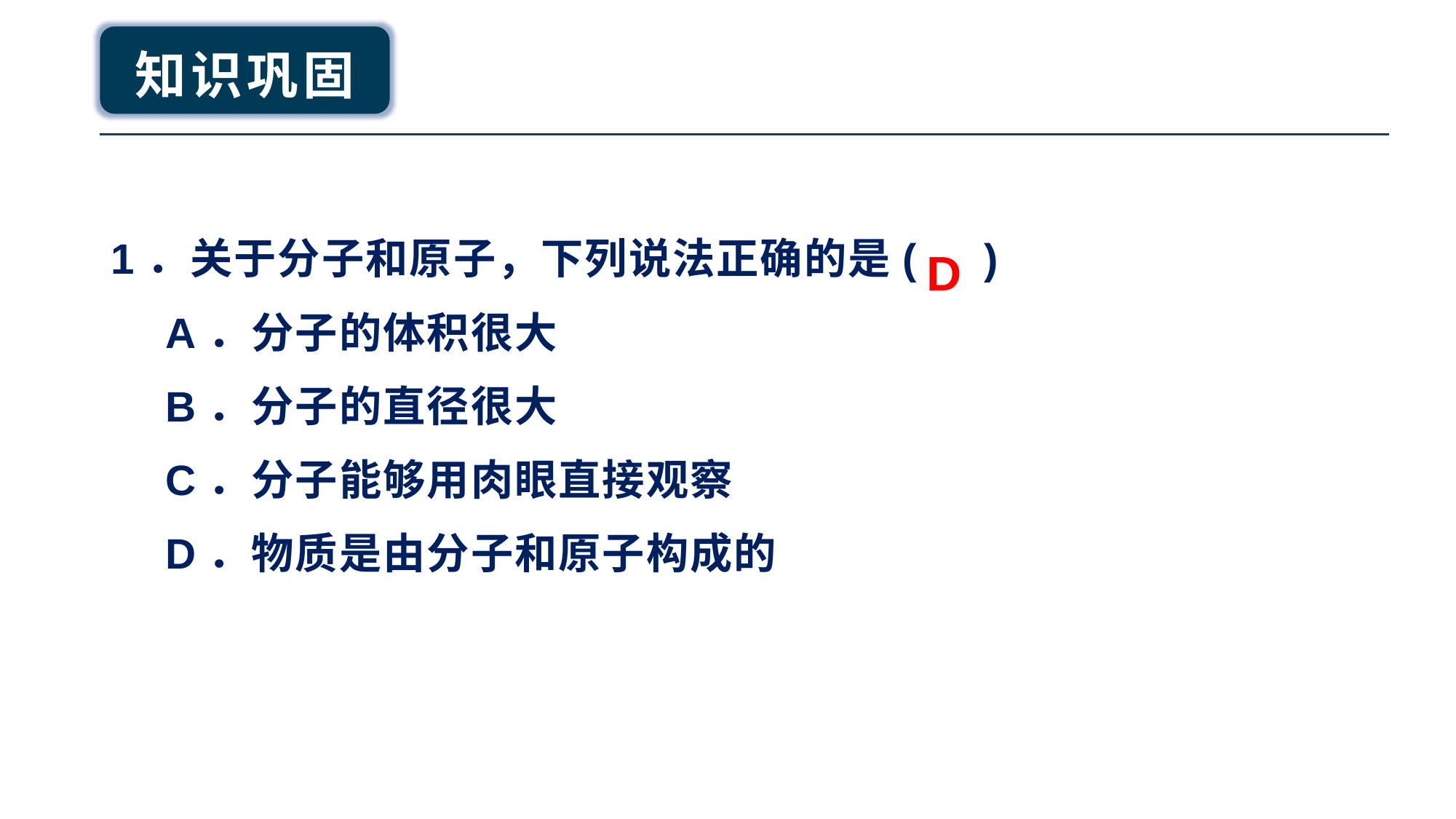

# 知识巩固

1．关于分子和原子，下列说法正确的是(	)
A．分子的体积很大
B．分子的直径很大
C．分子能够用肉眼直接观察
D．物质是由分子和原子构成的
D